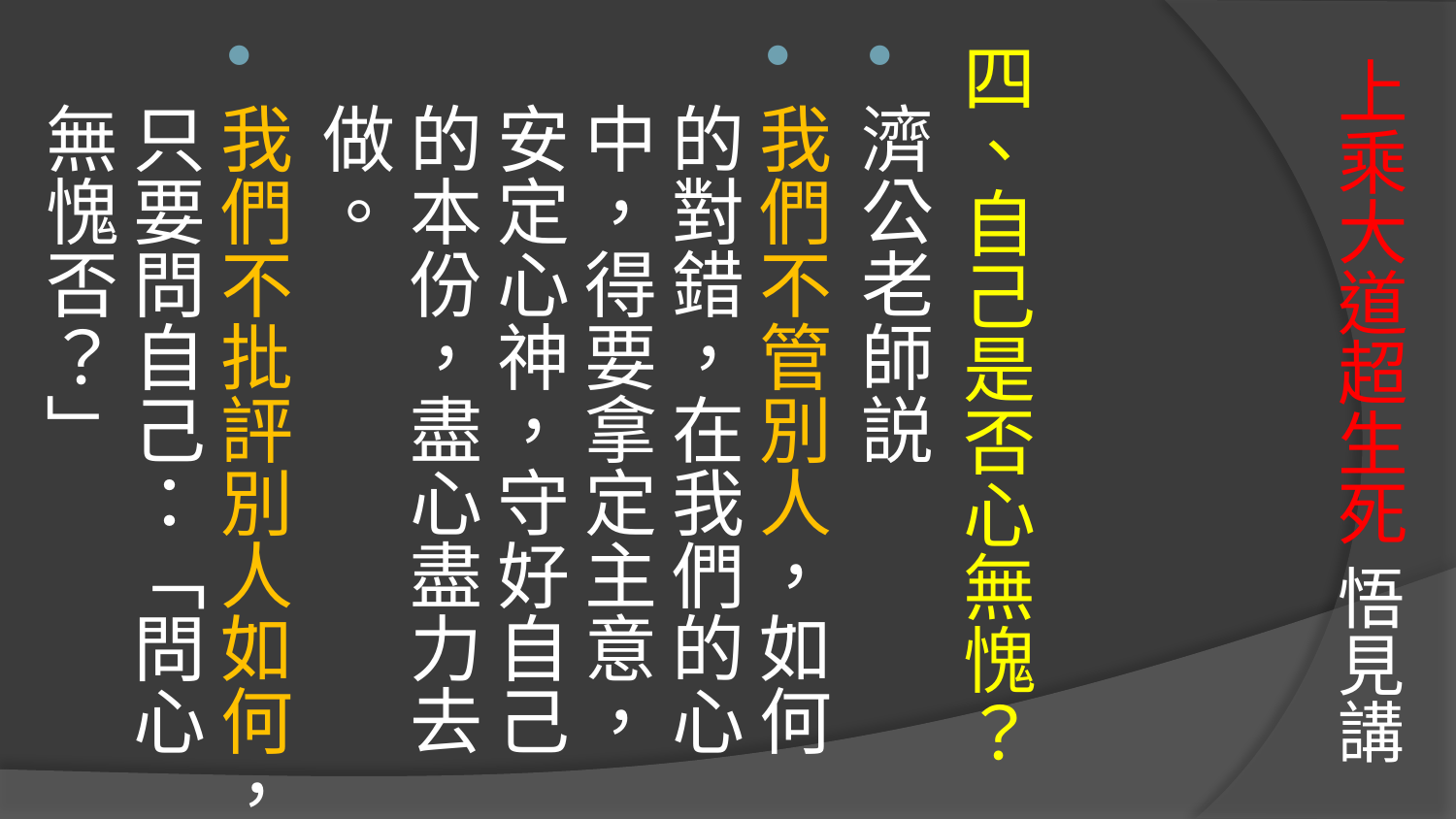

四、自己是否心無愧？
濟公老師説
我們不管別人，如何的對錯，在我們的心中，得要拿定主意，安定心神，守好自己的本份，盡心盡力去做。
我們不批評別人如何，只要問自己：「問心無愧否？」
# 上乘大道超生死 悟見講